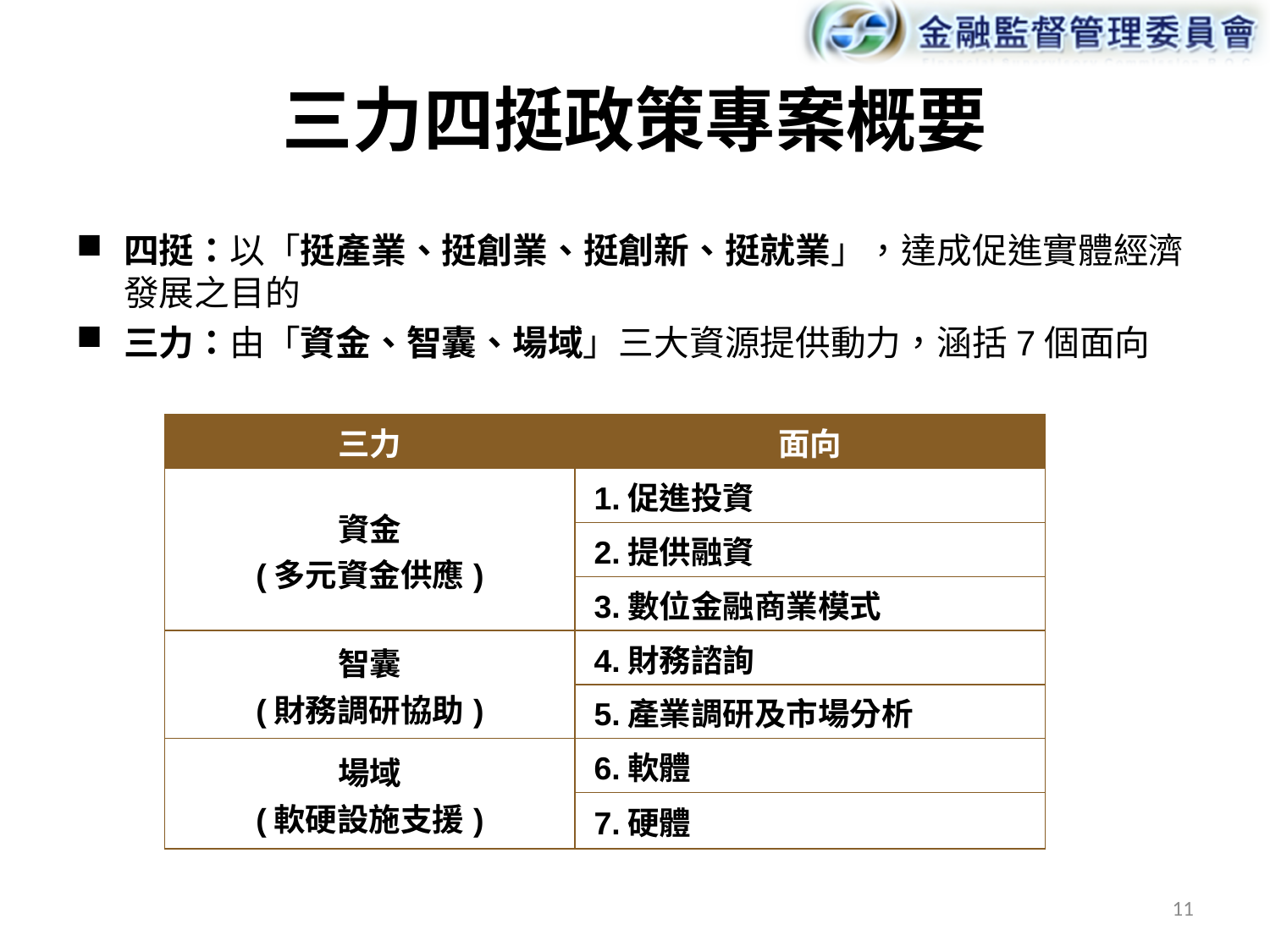

# 三力四挺政策專案概要
四挺：以「挺產業、挺創業、挺創新、挺就業」，達成促進實體經濟發展之目的
三力：由「資金、智囊、場域」三大資源提供動力，涵括7個面向

| 三力 | 面向 |
| --- | --- |
| 資金 (多元資金供應) | 1.促進投資 |
|  | 2.提供融資 |
|  | 3.數位金融商業模式 |
| 智囊 (財務調研協助) | 4.財務諮詢 |
|  | 5.產業調研及市場分析 |
| 場域 (軟硬設施支援) | 6.軟體 |
|  | 7.硬體 |
11